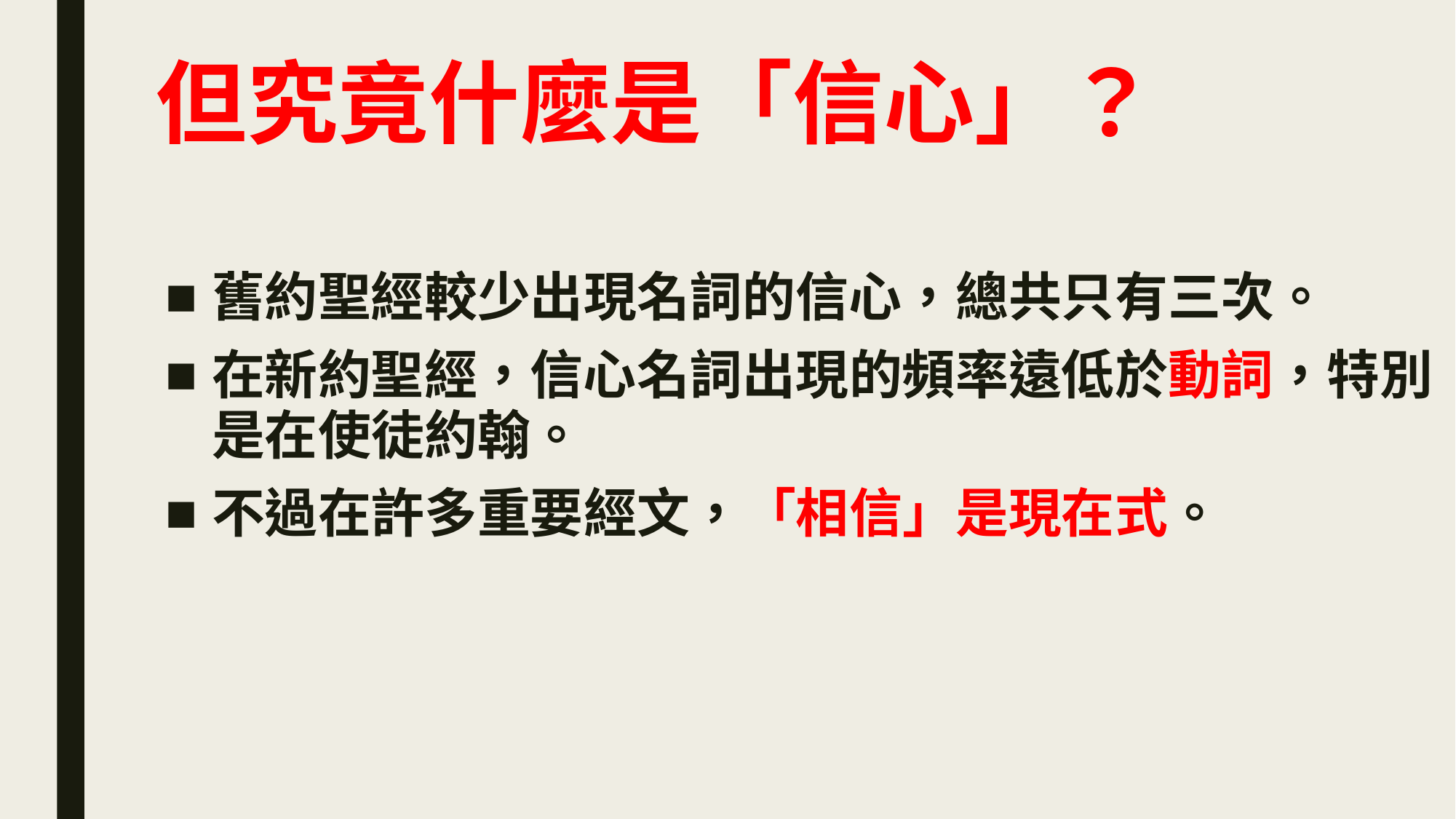

# 但究竟什麼是「信心」？
舊約聖經較少出現名詞的信心，總共只有三次。
在新約聖經，信心名詞出現的頻率遠低於動詞，特別是在使徒約翰。
不過在許多重要經文，「相信」是現在式。